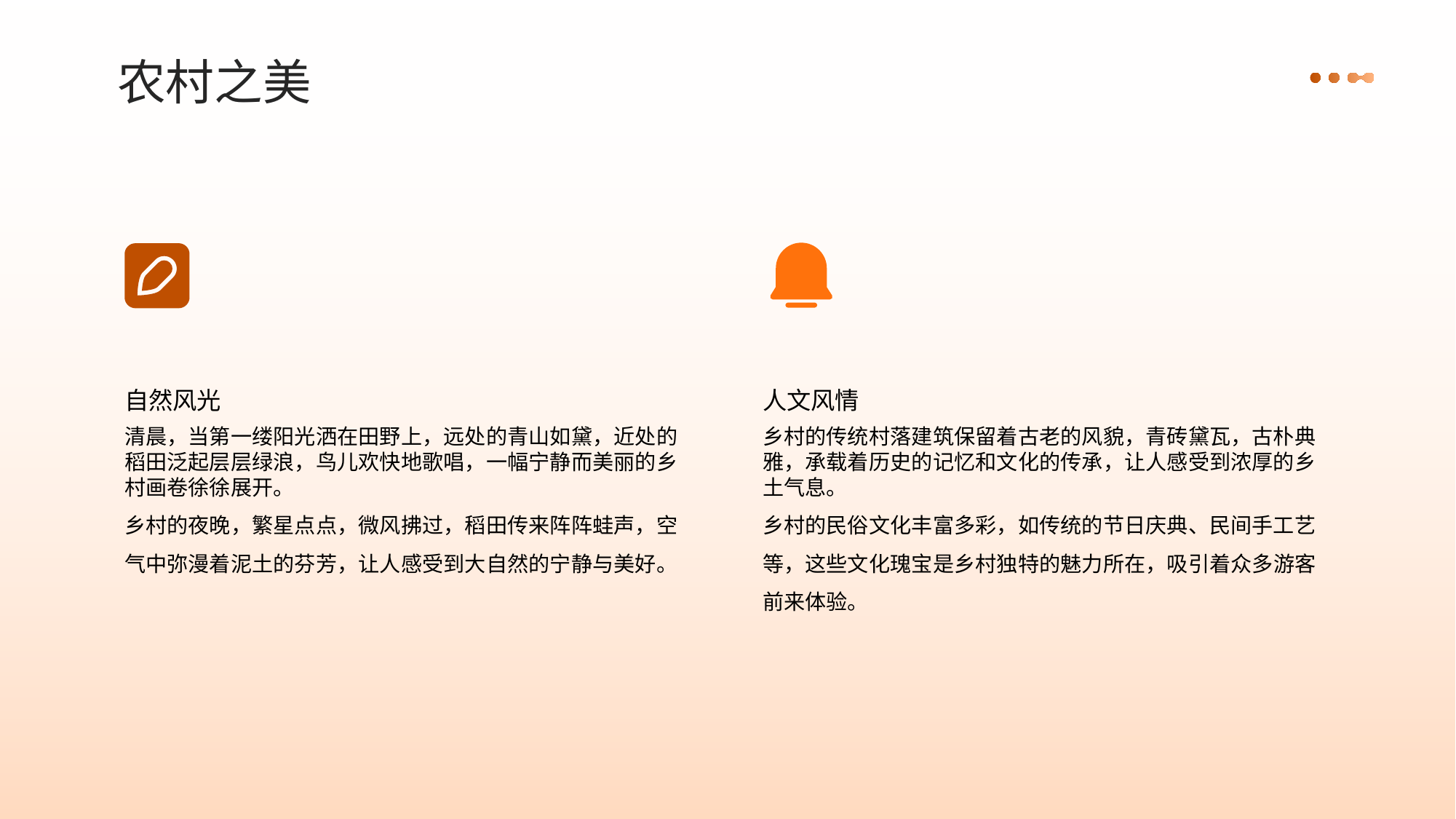

农村之美

自然风光
人文风情
清晨，当第一缕阳光洒在田野上，远处的青山如黛，近处的稻田泛起层层绿浪，鸟儿欢快地歌唱，一幅宁静而美丽的乡村画卷徐徐展开。
乡村的夜晚，繁星点点，微风拂过，稻田传来阵阵蛙声，空气中弥漫着泥土的芬芳，让人感受到大自然的宁静与美好。
乡村的传统村落建筑保留着古老的风貌，青砖黛瓦，古朴典雅，承载着历史的记忆和文化的传承，让人感受到浓厚的乡土气息。
乡村的民俗文化丰富多彩，如传统的节日庆典、民间手工艺等，这些文化瑰宝是乡村独特的魅力所在，吸引着众多游客前来体验。